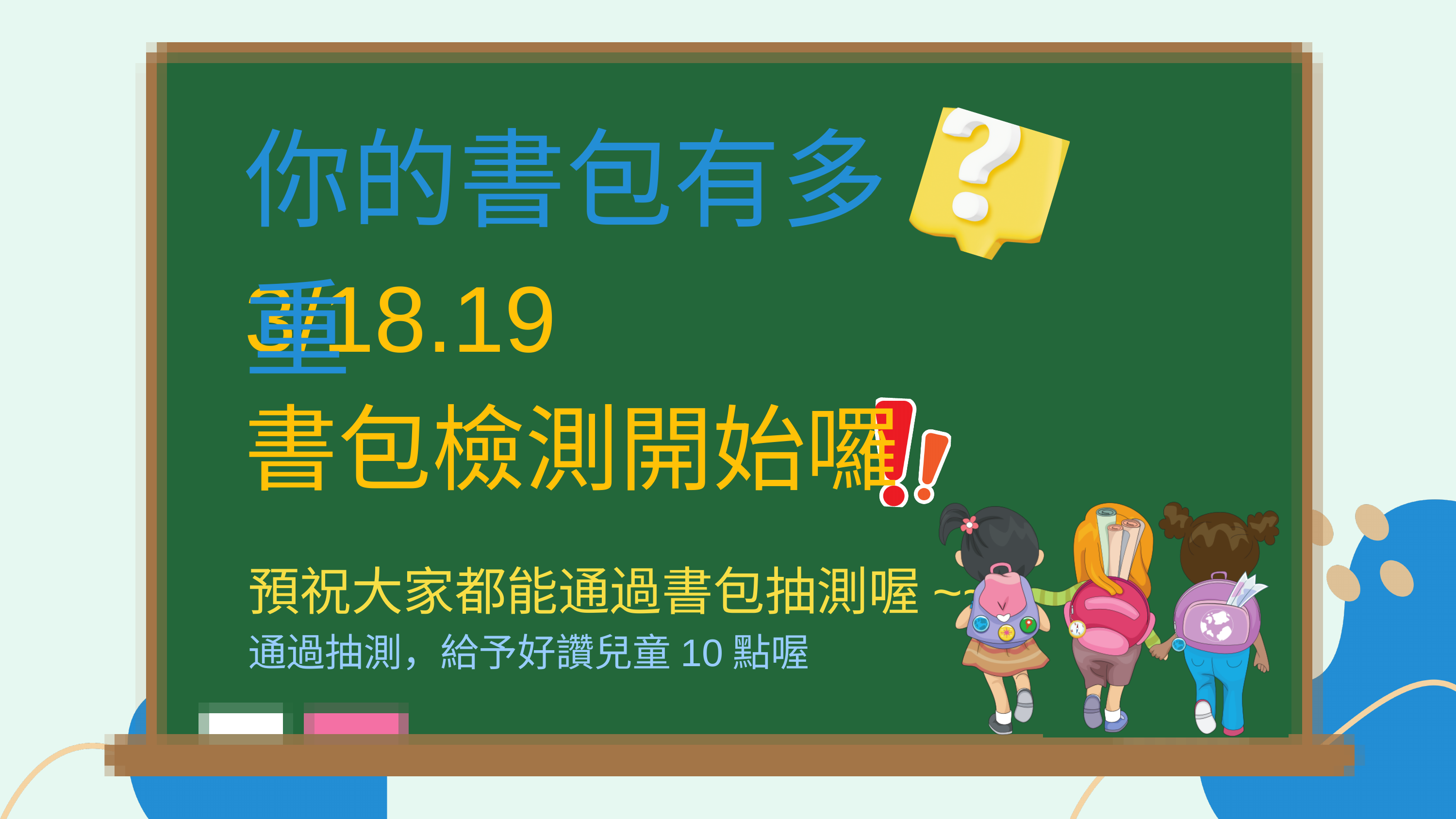

你的書包有多重

3/18.19
書包檢測開始囉

預祝大家都能通過書包抽測喔~~
通過抽測，給予好讚兒童10點喔